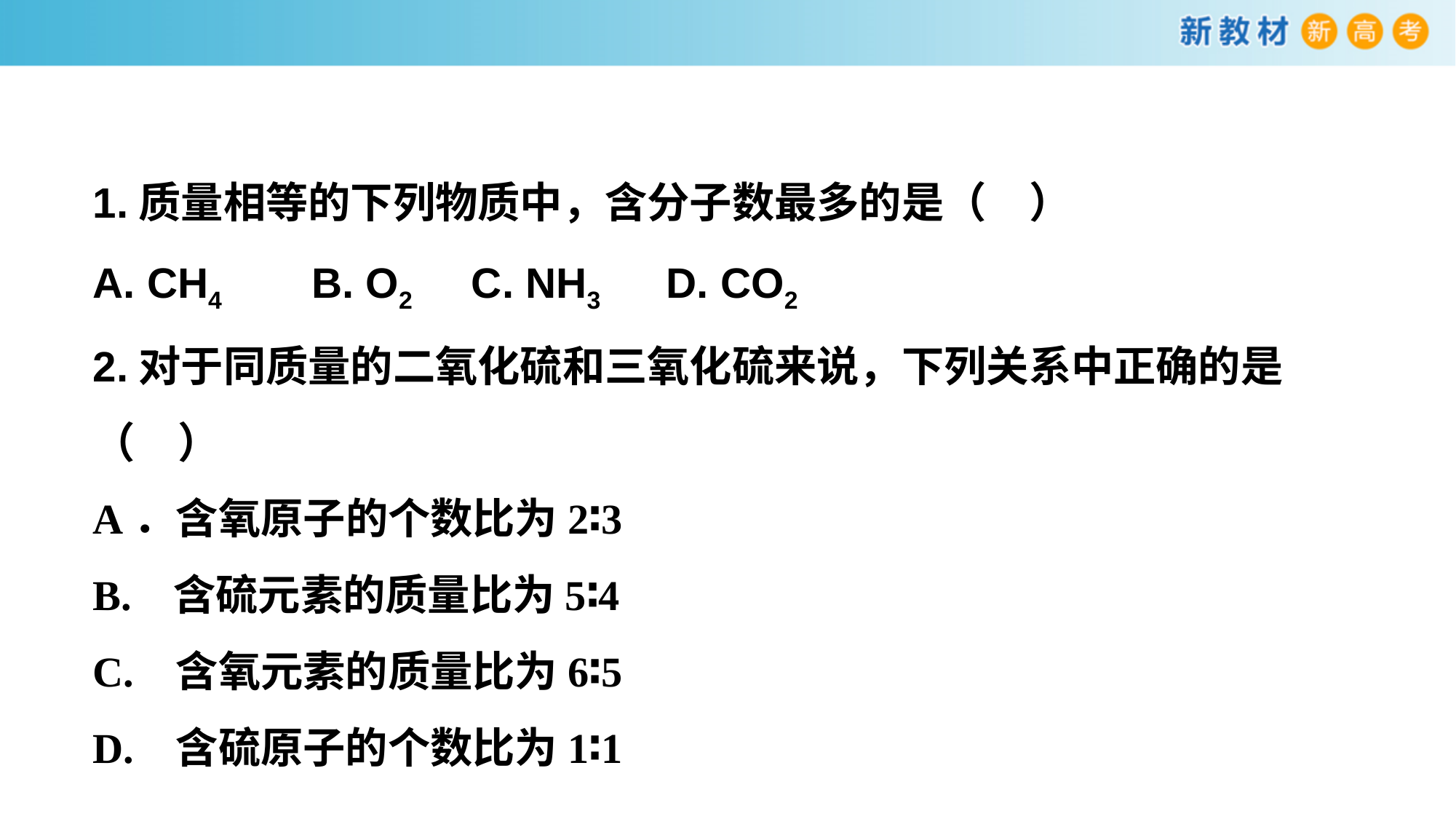

1.质量相等的下列物质中，含分子数最多的是（　）
A. CH4        B. O2     C. NH3      D. CO2
2.对于同质量的二氧化硫和三氧化硫来说，下列关系中正确的是（　）
A．含氧原子的个数比为2∶3
B.   含硫元素的质量比为5∶4
C.   含氧元素的质量比为6∶5
D.   含硫原子的个数比为1∶1